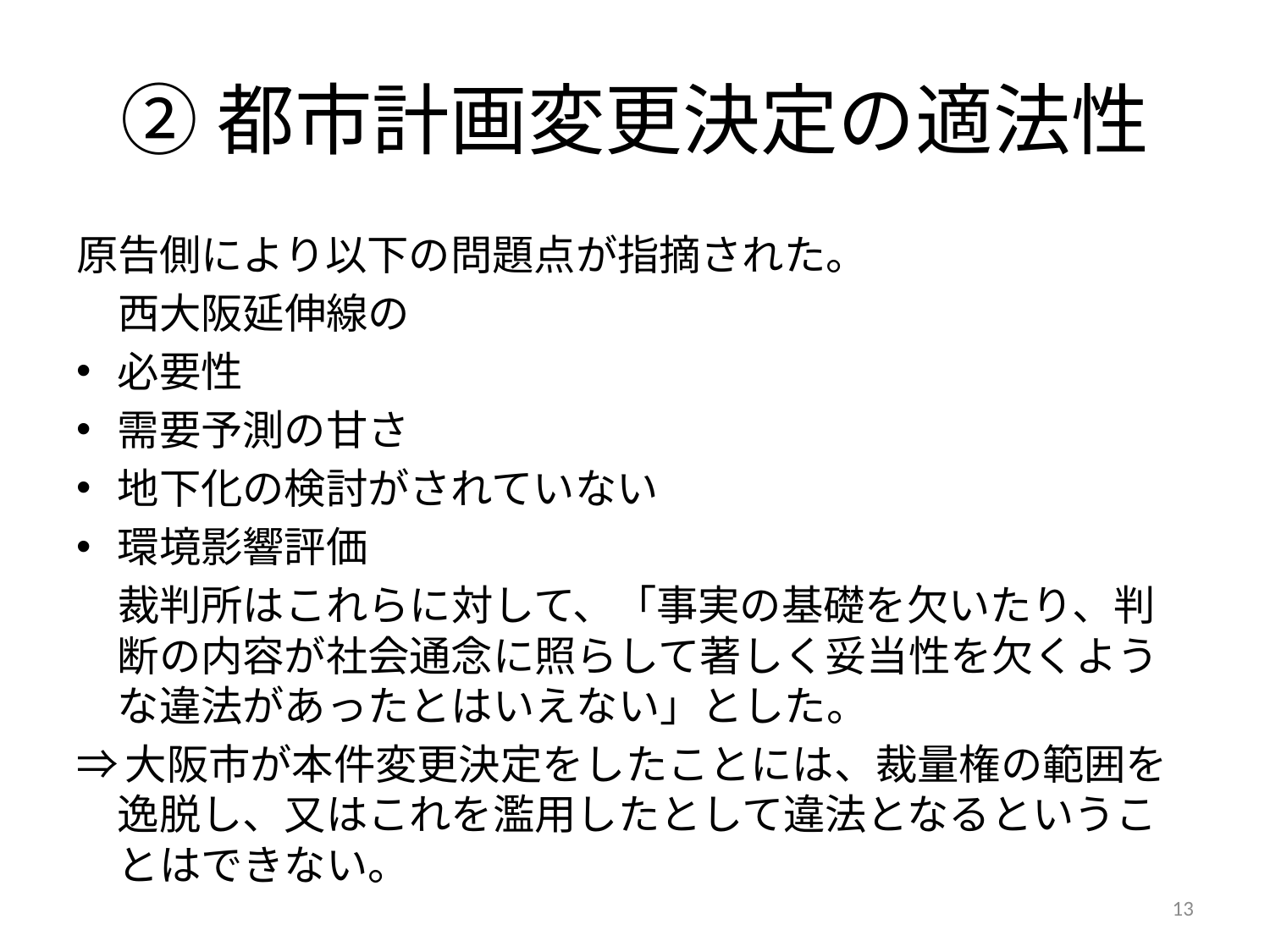

# ②都市計画変更決定の適法性
原告側により以下の問題点が指摘された。
　西大阪延伸線の
必要性
需要予測の甘さ
地下化の検討がされていない
環境影響評価
　裁判所はこれらに対して、「事実の基礎を欠いたり、判断の内容が社会通念に照らして著しく妥当性を欠くような違法があったとはいえない」とした。
⇒大阪市が本件変更決定をしたことには、裁量権の範囲を逸脱し、又はこれを濫用したとして違法となるということはできない。

13